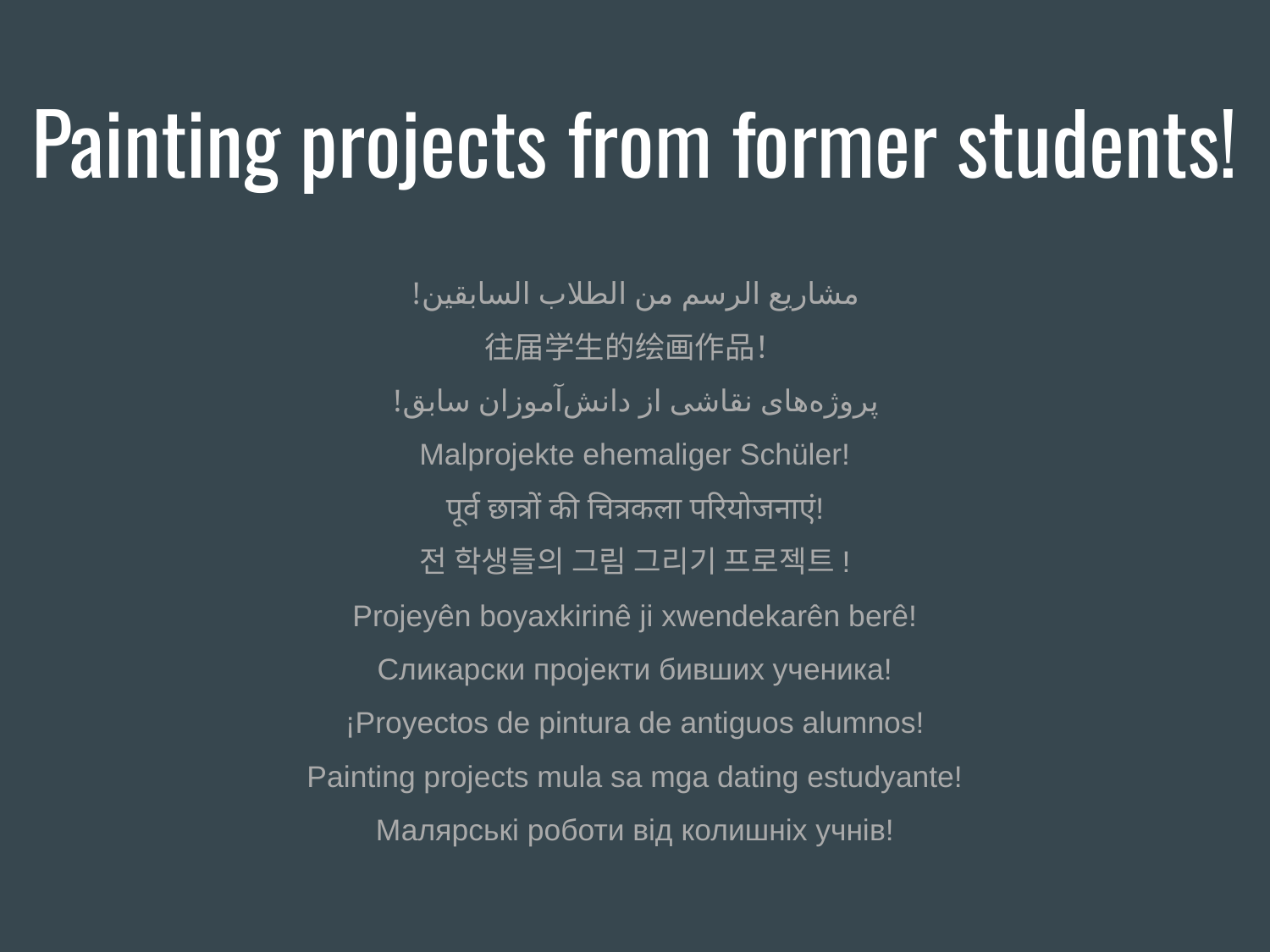

Painting projects from former students!
مشاريع الرسم من الطلاب السابقين!
往届学生的绘画作品！
پروژه‌های نقاشی از دانش‌آموزان سابق!
Malprojekte ehemaliger Schüler!
पूर्व छात्रों की चित्रकला परियोजनाएं!
전 학생들의 그림 그리기 프로젝트!
Projeyên boyaxkirinê ji xwendekarên berê!
Сликарски пројекти бивших ученика!
¡Proyectos de pintura de antiguos alumnos!
Painting projects mula sa mga dating estudyante!
Малярські роботи від колишніх учнів!